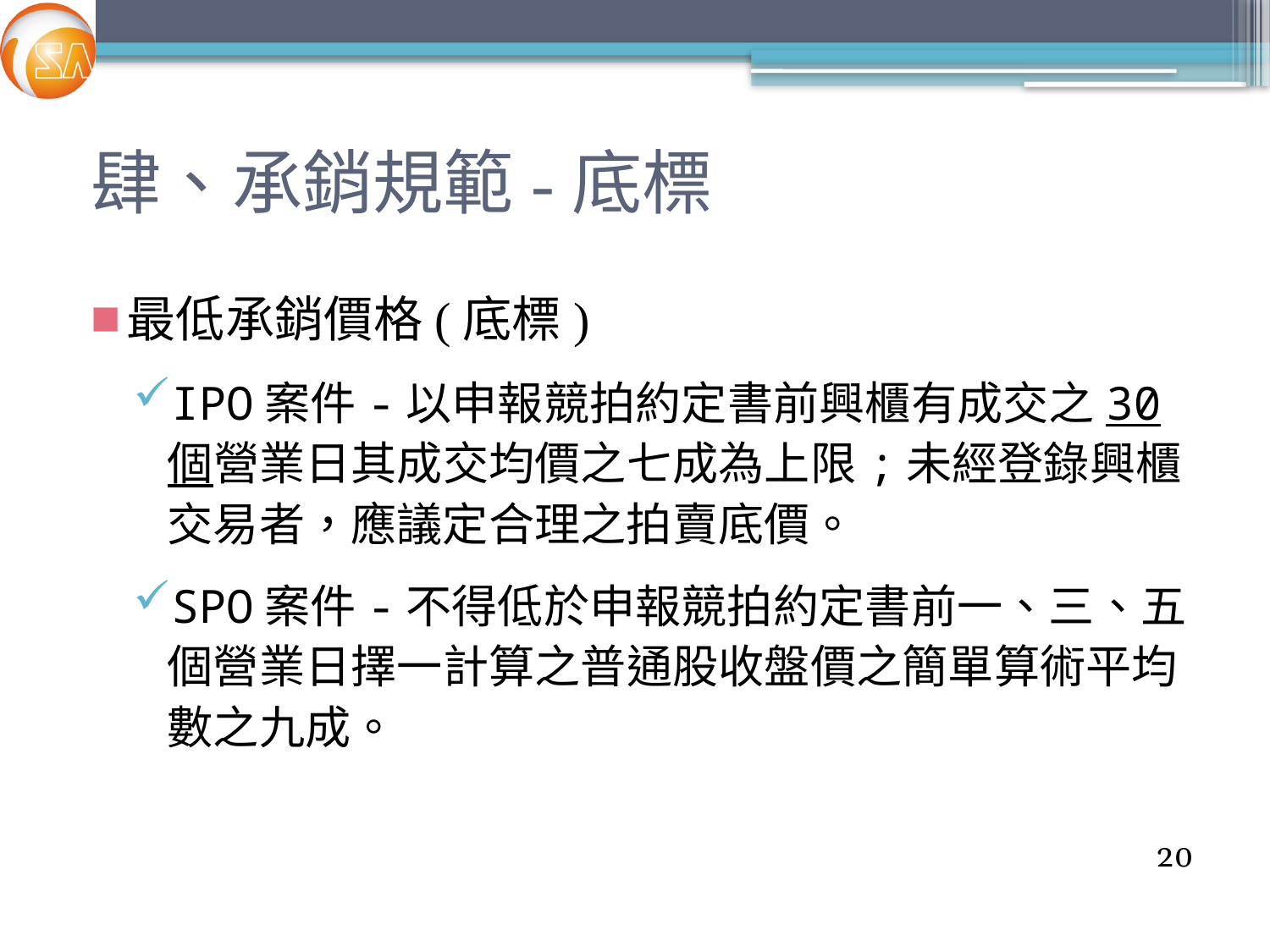

# 肆、承銷規範-底標
最低承銷價格(底標)
IPO案件-以申報競拍約定書前興櫃有成交之30個營業日其成交均價之七成為上限;未經登錄興櫃交易者，應議定合理之拍賣底價。
SPO案件-不得低於申報競拍約定書前一、三、五個營業日擇一計算之普通股收盤價之簡單算術平均數之九成。
20